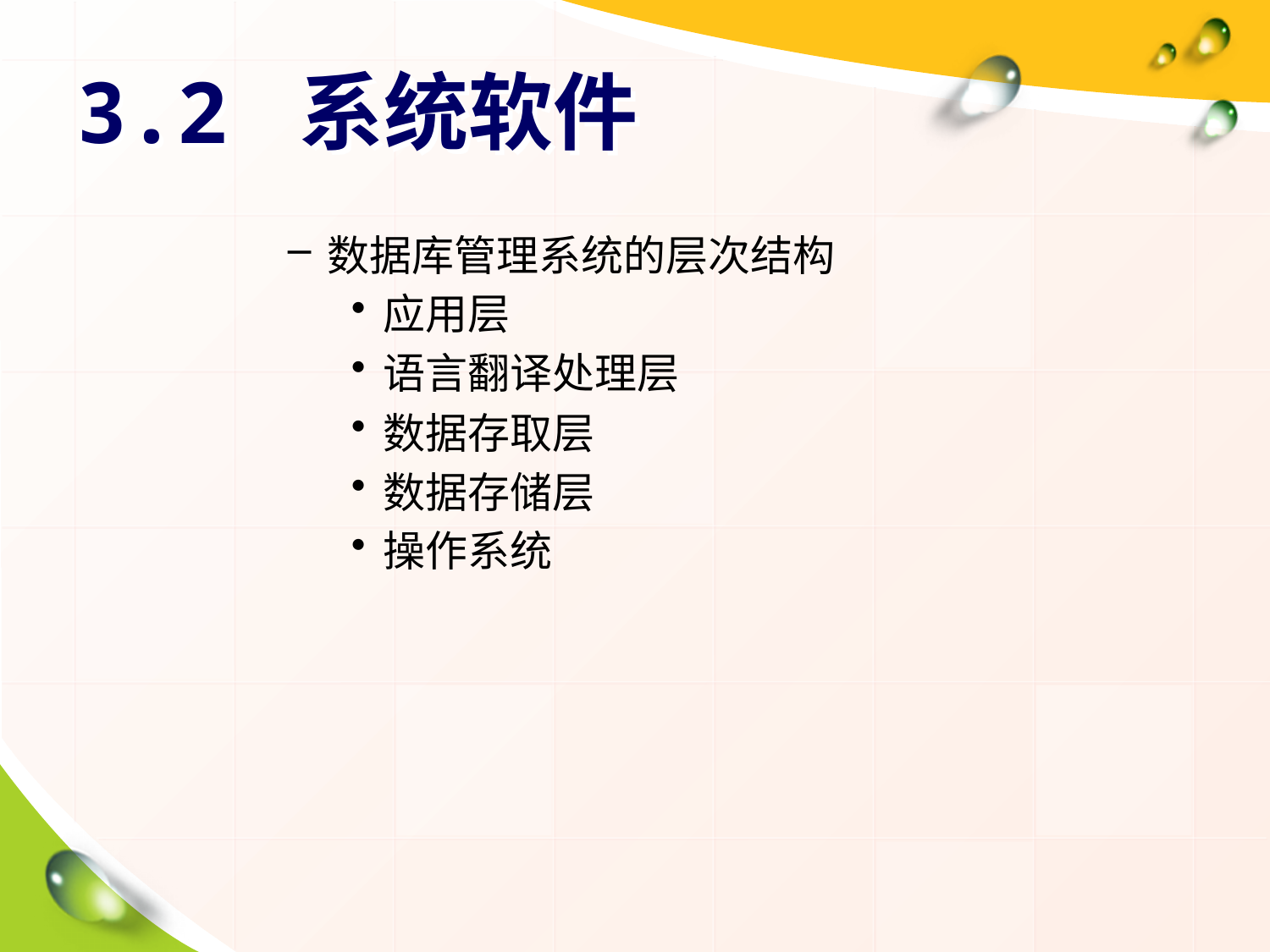

# 3.2 系统软件
数据库管理系统的层次结构
应用层
语言翻译处理层
数据存取层
数据存储层
操作系统